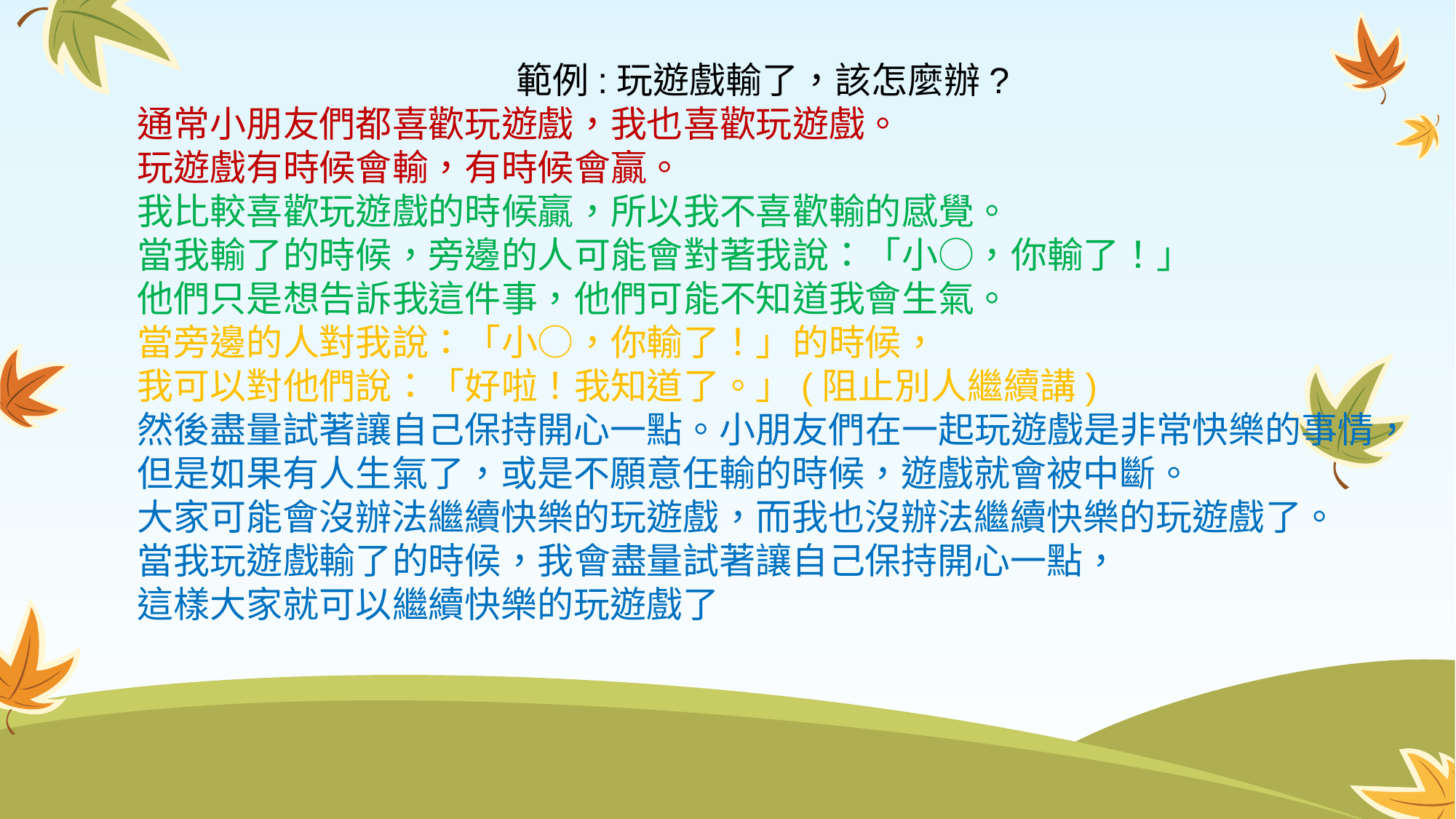

範例:玩遊戲輸了，該怎麼辦?
通常小朋友們都喜歡玩遊戲，我也喜歡玩遊戲。
玩遊戲有時候會輸，有時候會贏。
我比較喜歡玩遊戲的時候贏，所以我不喜歡輸的感覺。
當我輸了的時候，旁邊的人可能會對著我說：「小○，你輸了！」
他們只是想告訴我這件事，他們可能不知道我會生氣。
當旁邊的人對我說：「小○，你輸了！」的時候，
我可以對他們說：「好啦！我知道了。」(阻止別人繼續講)
然後盡量試著讓自己保持開心一點。小朋友們在一起玩遊戲是非常快樂的事情，
但是如果有人生氣了，或是不願意任輸的時候，遊戲就會被中斷。
大家可能會沒辦法繼續快樂的玩遊戲，而我也沒辦法繼續快樂的玩遊戲了。
當我玩遊戲輸了的時候，我會盡量試著讓自己保持開心一點，
這樣大家就可以繼續快樂的玩遊戲了